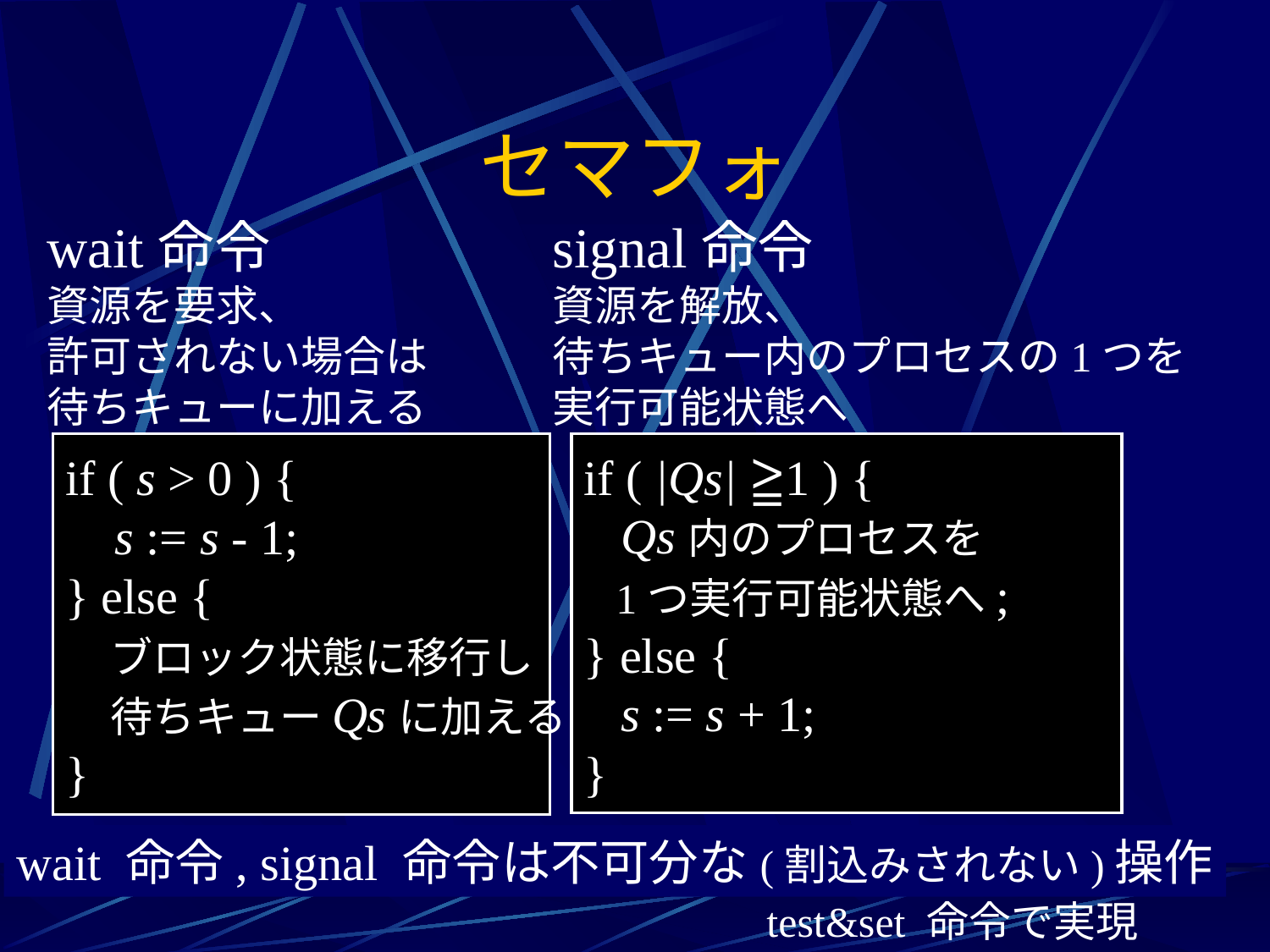

# セマフォ
wait命令
資源を要求、
許可されない場合は
待ちキューに加える
signal命令
資源を解放、
待ちキュー内のプロセスの1つを
実行可能状態へ
if ( s > 0 ) {
    s := s - 1;
} else {
   ブロック状態に移行し
   待ちキューQsに加える;
}
if ( |Qs| ≧1 ) {
   Qs内のプロセスを
   1つ実行可能状態へ;
} else {
   s := s + 1;
}
wait 命令, signal 命令は不可分な(割込みされない)操作
test&set 命令で実現